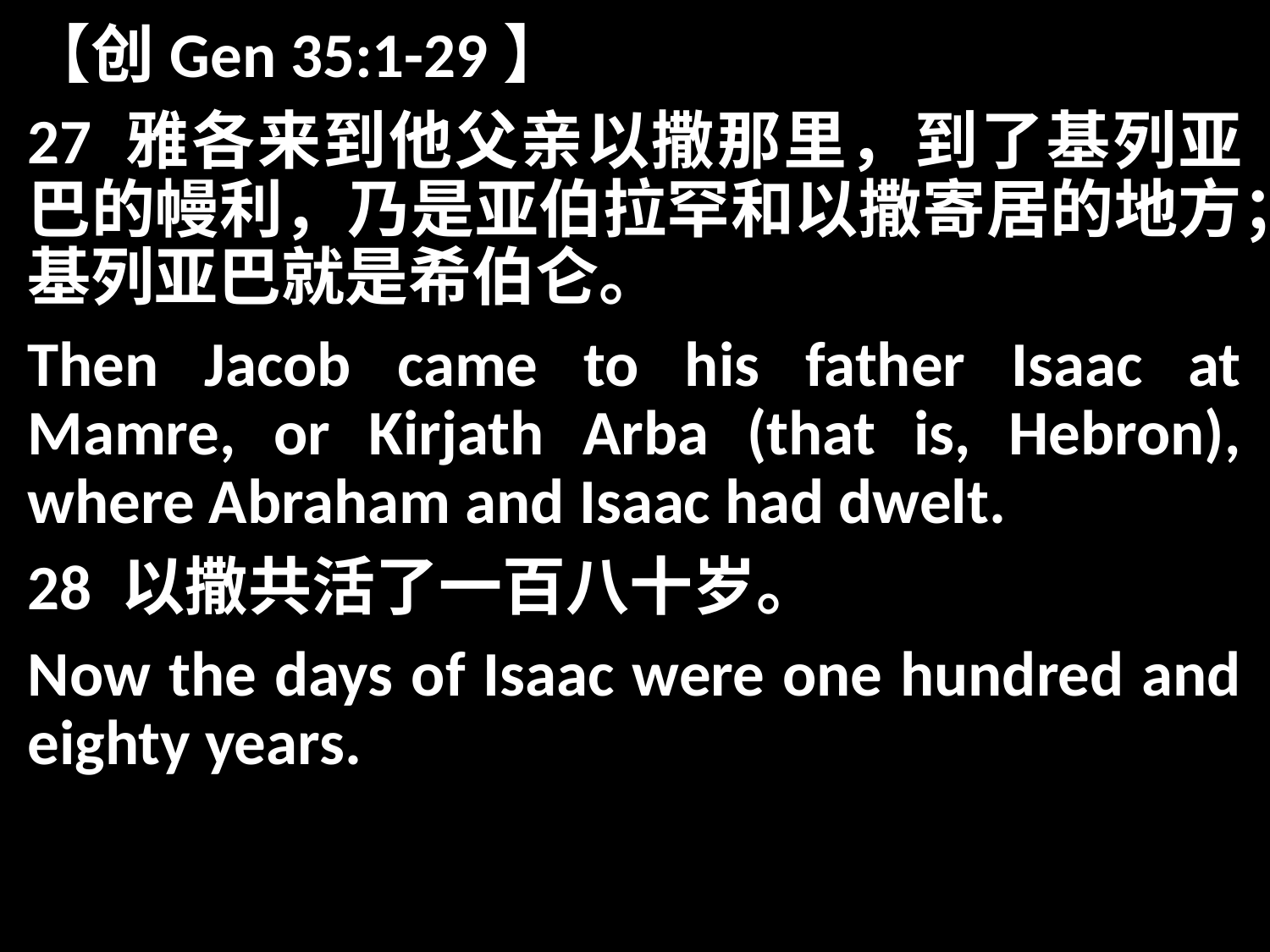

【创Gen 35:1-29】
27 雅各来到他父亲以撒那里，到了基列亚巴的幔利，乃是亚伯拉罕和以撒寄居的地方；基列亚巴就是希伯仑。
Then Jacob came to his father Isaac at Mamre, or Kirjath Arba (that is, Hebron), where Abraham and Isaac had dwelt.
28 以撒共活了一百八十岁。
Now the days of Isaac were one hundred and eighty years.